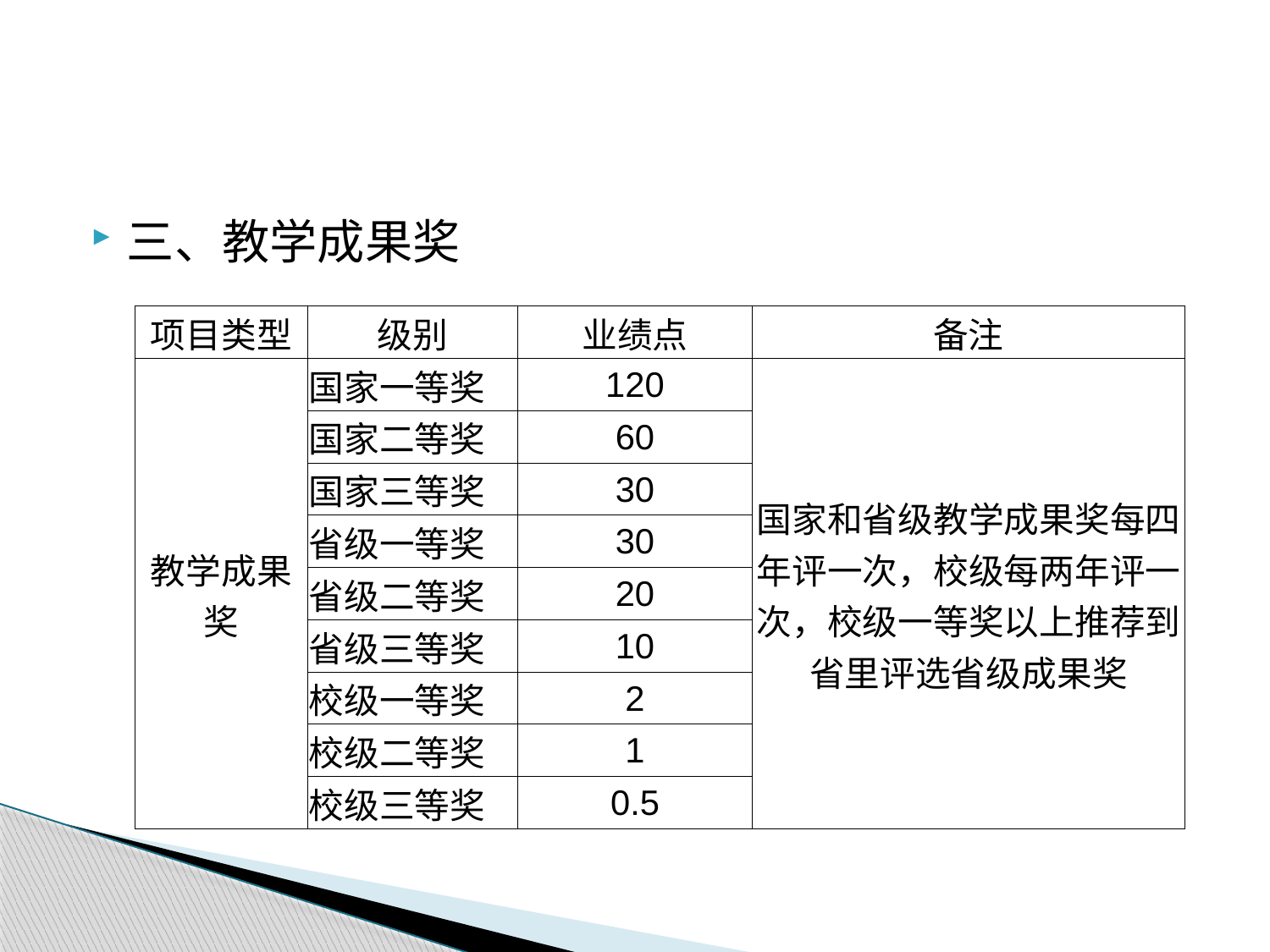

#
三、教学成果奖
| 项目类型 | 级别 | 业绩点 | 备注 |
| --- | --- | --- | --- |
| 教学成果奖 | 国家一等奖 | 120 | 国家和省级教学成果奖每四年评一次，校级每两年评一次，校级一等奖以上推荐到省里评选省级成果奖 |
|  | 国家二等奖 | 60 |  |
|  | 国家三等奖 | 30 |  |
|  | 省级一等奖 | 30 |  |
|  | 省级二等奖 | 20 |  |
|  | 省级三等奖 | 10 |  |
|  | 校级一等奖 | 2 |  |
|  | 校级二等奖 | 1 |  |
|  | 校级三等奖 | 0.5 |  |